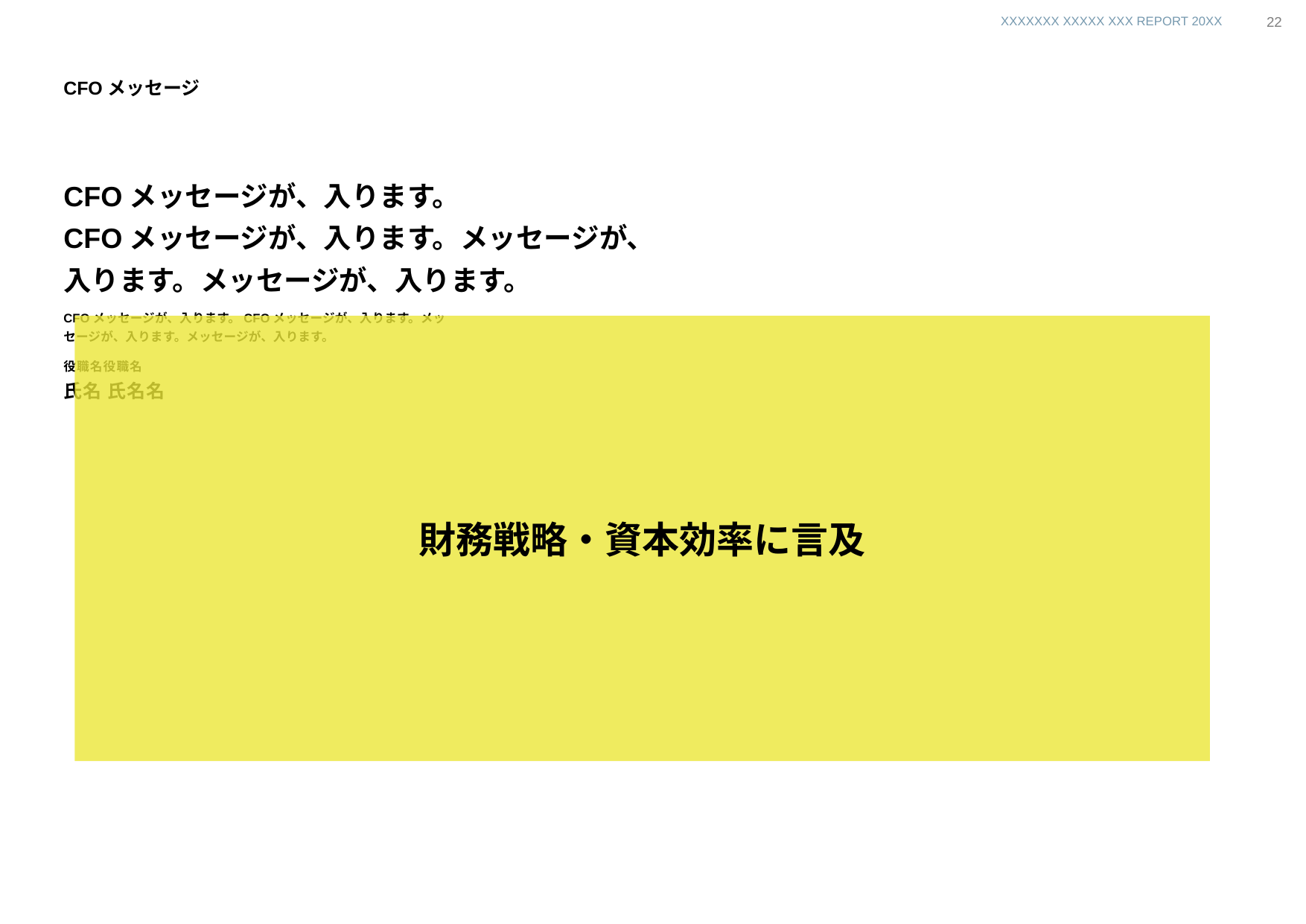

取材
22
# CFOメッセージ
CFOメッセージが、入ります。
CFOメッセージが、入ります。メッセージが、入ります。メッセージが、入ります。
CFOメッセージが、入ります。CFOメッセージが、入ります。メッセージが、入ります。メッセージが、入ります。
役職名役職名
氏名 氏名名
財務戦略・資本効率に言及